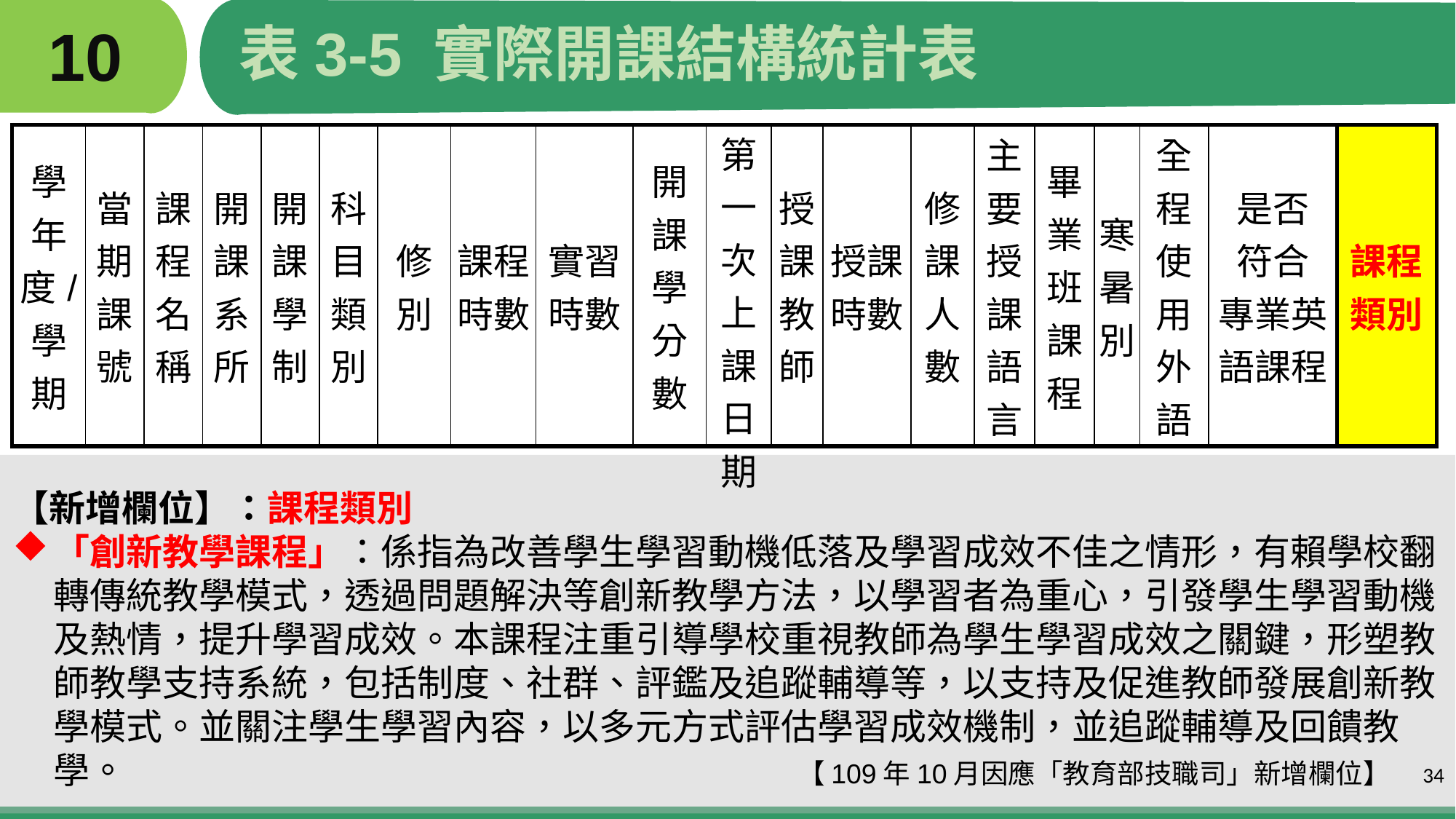

# 10
表3-5 實際開課結構統計表
| 學年度/ 學期 | 當期 課號 | 課程名稱 | 開課系所 | 開課學制 | 科目類別 | 修 別 | 課程時數 | 實習時數 | 開 課 學分數 | 第一次 上課日期 | 授課教師 | 授課 時數 | 修課 人數 | 主要授課語言 | 畢業班課程 | 寒暑別 | 全程使用外語 | 是否 符合 專業英語課程 | 課程 類別 |
| --- | --- | --- | --- | --- | --- | --- | --- | --- | --- | --- | --- | --- | --- | --- | --- | --- | --- | --- | --- |
【新增欄位】：課程類別
「創新教學課程」：係指為改善學生學習動機低落及學習成效不佳之情形，有賴學校翻轉傳統教學模式，透過問題解決等創新教學方法，以學習者為重心，引發學生學習動機及熱情，提升學習成效。本課程注重引導學校重視教師為學生學習成效之關鍵，形塑教師教學支持系統，包括制度、社群、評鑑及追蹤輔導等，以支持及促進教師發展創新教學模式。並關注學生學習內容，以多元方式評估學習成效機制，並追蹤輔導及回饋教學。                                                                                  【109年10月因應「教育部技職司」新增欄位】

34